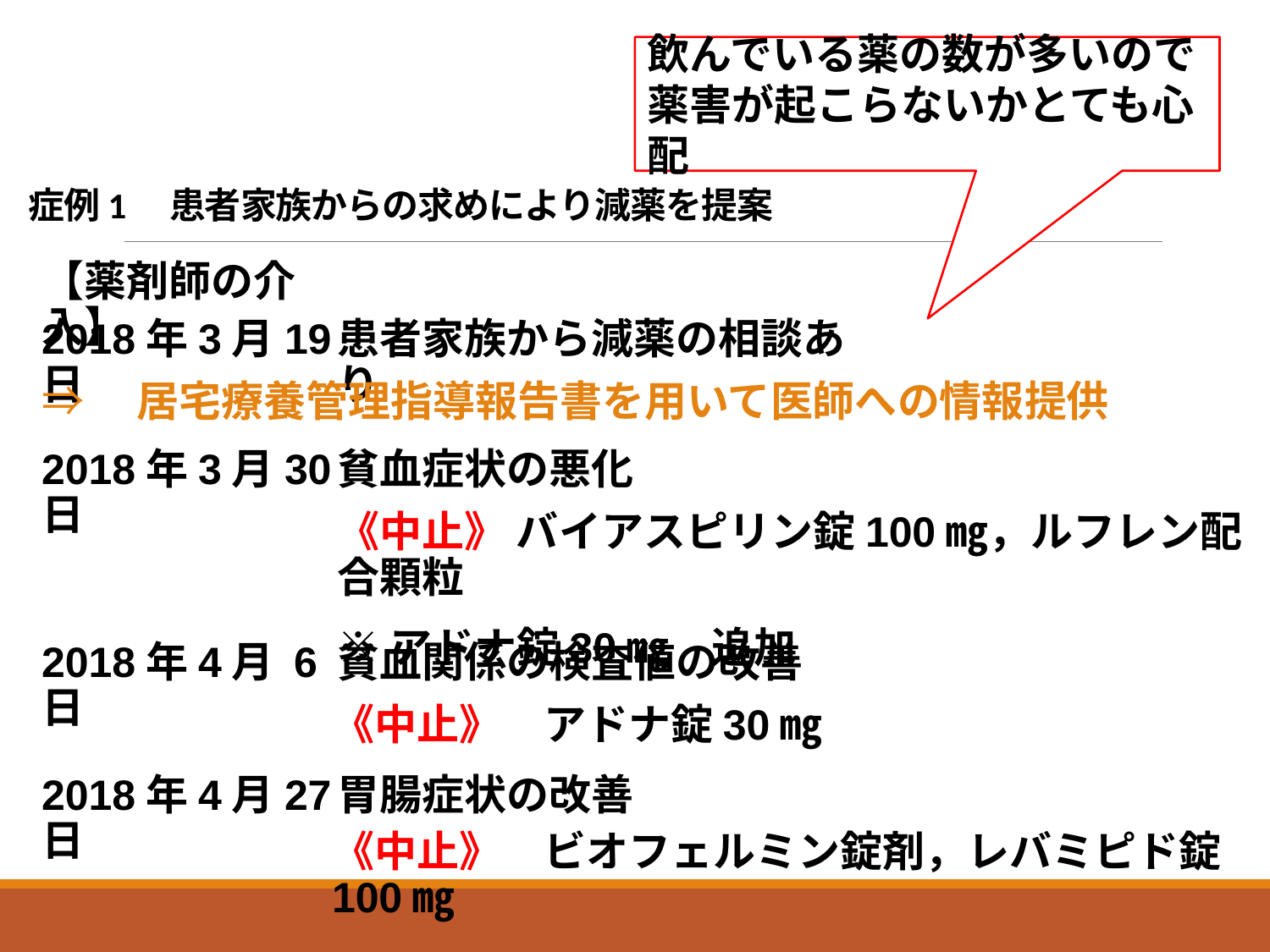

飲んでいる薬の数が多いので
薬害が起こらないかとても心配
# 症例1　患者家族からの求めにより減薬を提案
【薬剤師の介入】

2018年3月19日
患者家族から減薬の相談あり
⇒　居宅療養管理指導報告書を用いて医師への情報提供
2018年3月30日
貧血症状の悪化
《中止》 バイアスピリン錠100㎎，ルフレン配合顆粒
※アドナ錠30㎎　追加
2018年4月 6日
貧血関係の検査値の改善
《中止》　アドナ錠30㎎
胃腸症状の改善
2018年4月27日
《中止》　ビオフェルミン錠剤，レバミピド錠100㎎